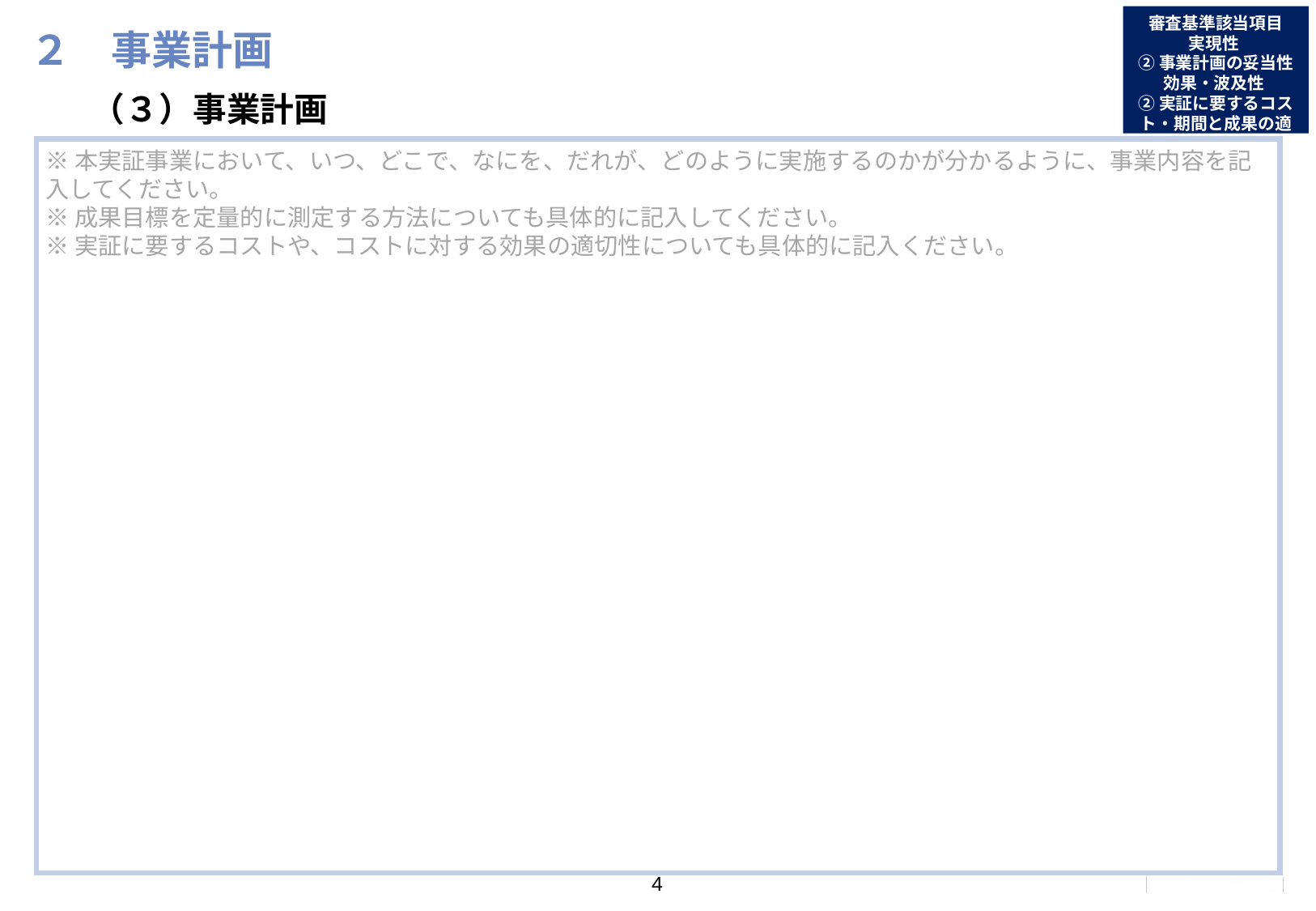

# ２　事業計画
審査基準該当項目
実現性
②事業計画の妥当性
効果・波及性
②実証に要するコスト・期間と成果の適切性

（３）事業計画

※本実証事業において、いつ、どこで、なにを、だれが、どのように実施するのかが分かるように、事業内容を記入してください。
※成果目標を定量的に測定する方法についても具体的に記入してください。
※実証に要するコストや、コストに対する効果の適切性についても具体的に記入ください。